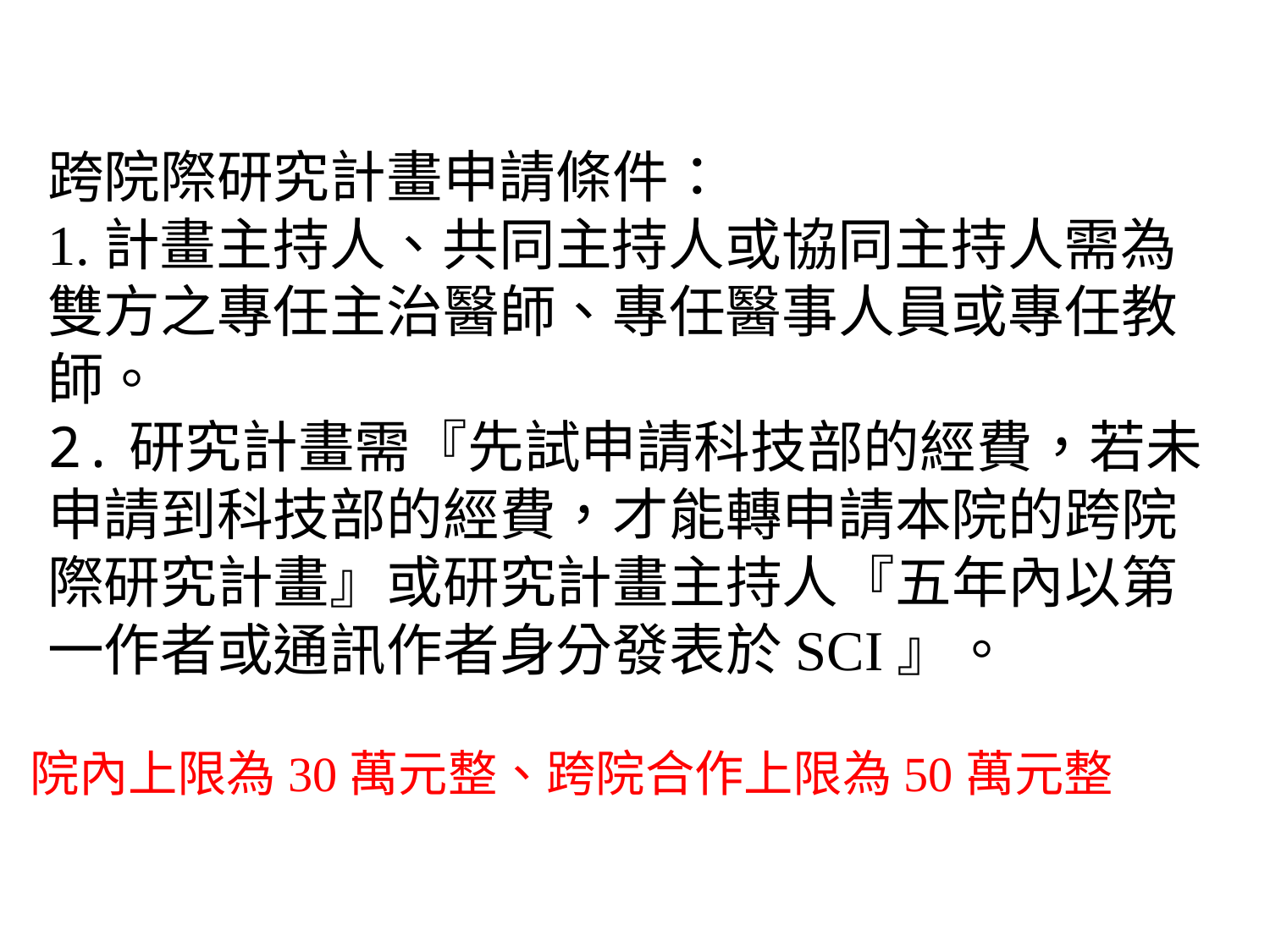

跨院際研究計畫申請條件：
1.計畫主持人、共同主持人或協同主持人需為雙方之專任主治醫師、專任醫事人員或專任教師。
2.研究計畫需『先試申請科技部的經費，若未申請到科技部的經費，才能轉申請本院的跨院際研究計畫』或研究計畫主持人『五年內以第一作者或通訊作者身分發表於SCI』。
院內上限為30萬元整、跨院合作上限為50萬元整